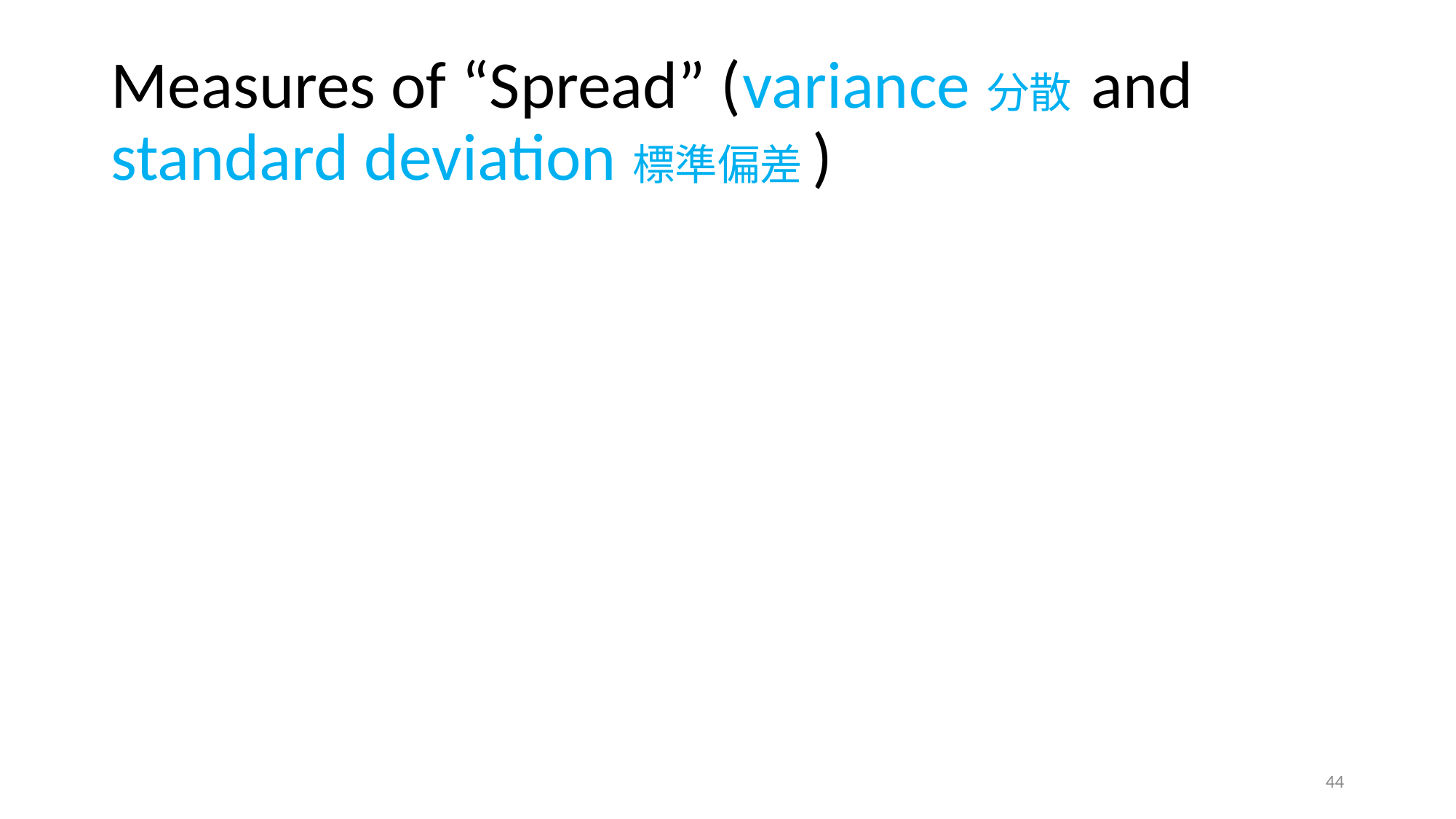

# Measures of “Spread” (variance分散 and standard deviation標準偏差)

44